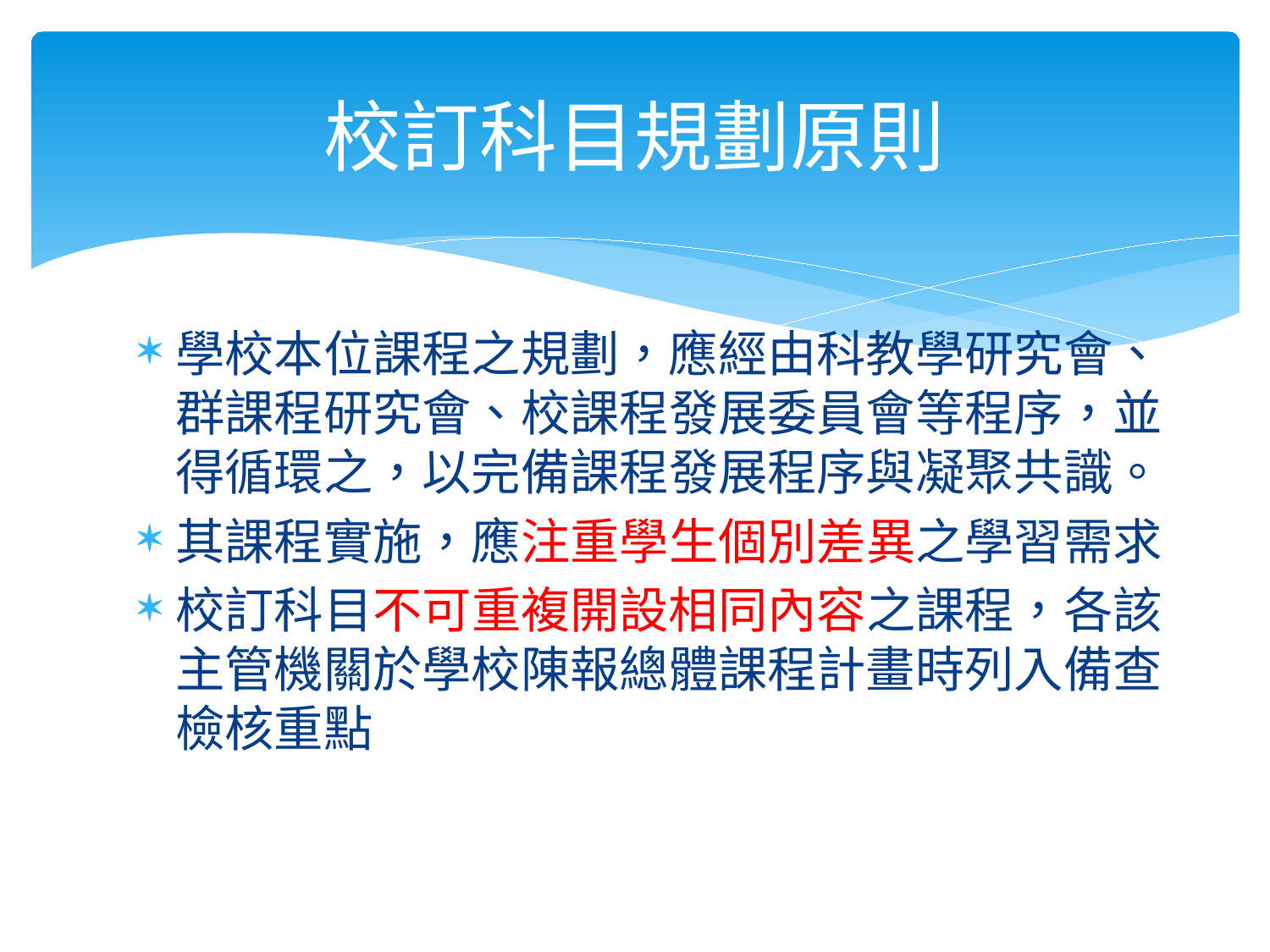

# 校訂科目規劃原則
學校本位課程之規劃，應經由科教學研究會、群課程研究會、校課程發展委員會等程序，並得循環之，以完備課程發展程序與凝聚共識。
其課程實施，應注重學生個別差異之學習需求
校訂科目不可重複開設相同內容之課程，各該主管機關於學校陳報總體課程計畫時列入備查檢核重點